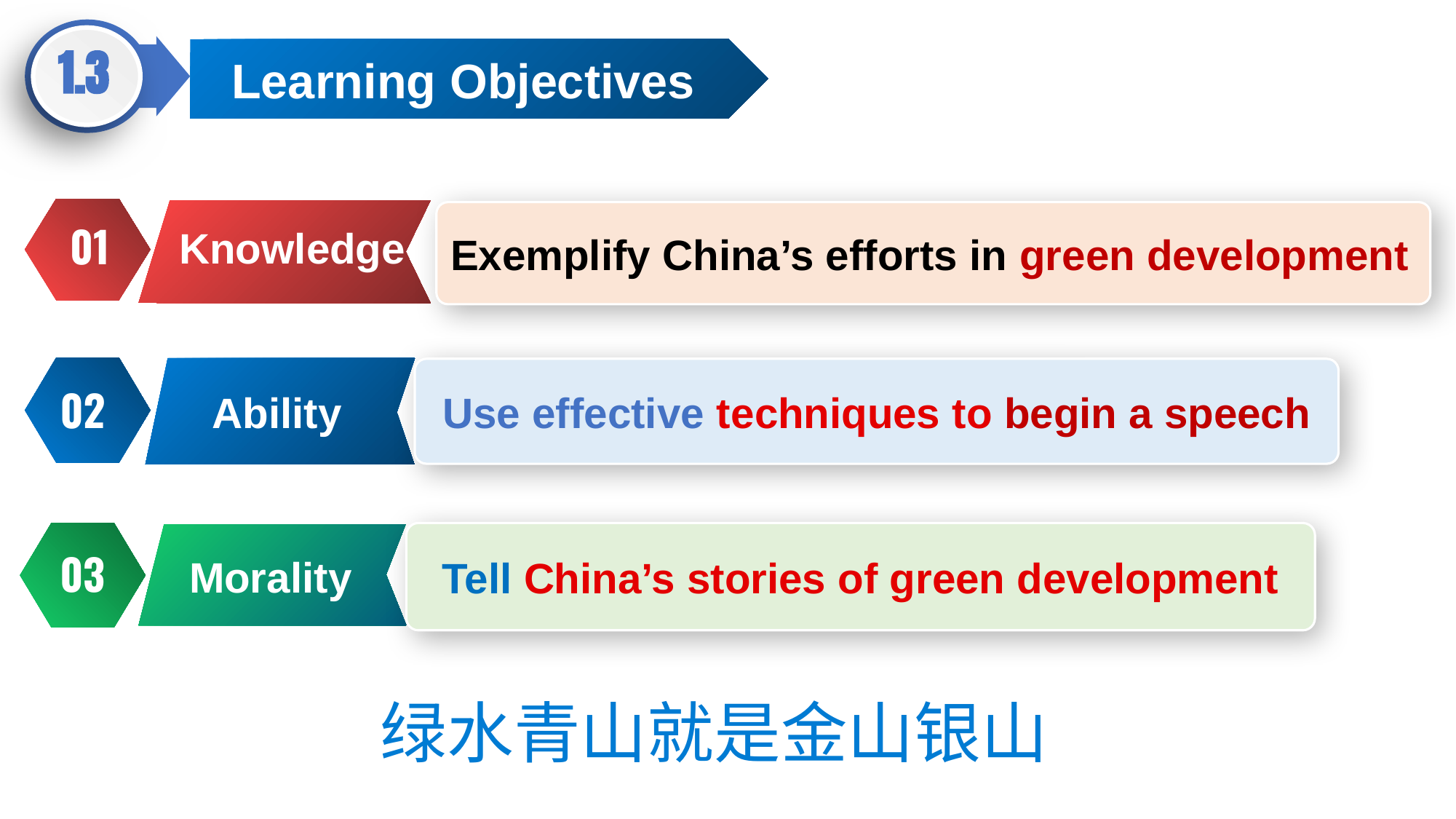

1.3
  Learning Objectives

Exemplify China’s efforts in green development
Knowledge
01

Use effective techniques to begin a speech
02
Ability

03
Tell China’s stories of green development

Morality

绿水青山就是金山银山